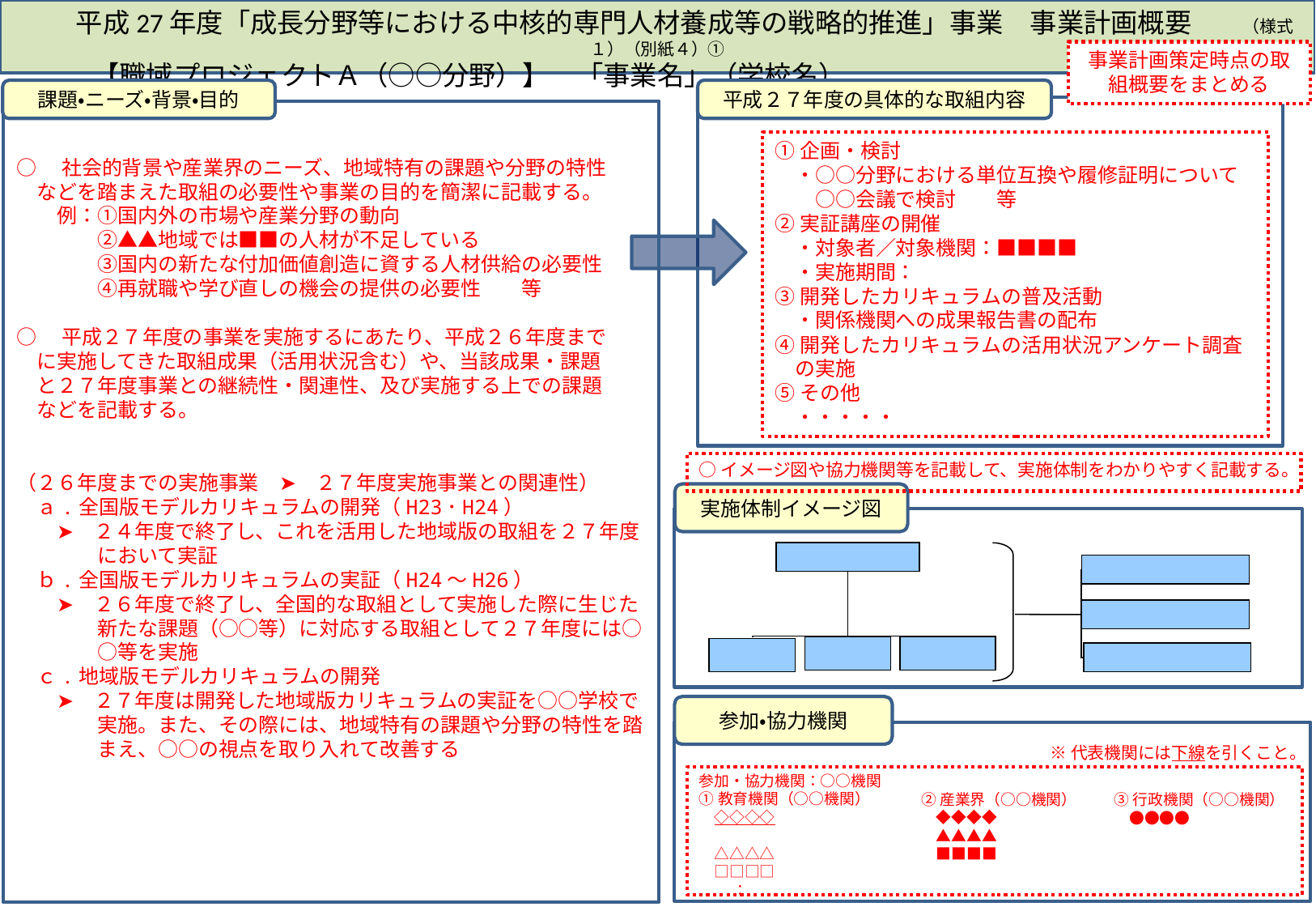

平成27年度「成長分野等における中核的専門人材養成等の戦略的推進」事業　事業計画概要　　　（様式１）（別紙４）①
　　　【職域プロジェクトＡ（○○分野）】　「事業名」（学校名）
事業計画策定時点の取組概要をまとめる
平成２７年度の具体的な取組内容
課題・ニーズ・背景・目的

①企画・検討
　・○○分野における単位互換や履修証明について
　　○○会議で検討　　等
②実証講座の開催
　・対象者／対象機関：■■■■
　・実施期間：
③開発したカリキュラムの普及活動
　・関係機関への成果報告書の配布
④開発したカリキュラムの活用状況アンケート調査
　の実施
⑤その他
　・・・・・
○　社会的背景や産業界のニーズ、地域特有の課題や分野の特性
　などを踏まえた取組の必要性や事業の目的を簡潔に記載する。
　　例：①国内外の市場や産業分野の動向
　　　　②▲▲地域では■■の人材が不足している
　　　　③国内の新たな付加価値創造に資する人材供給の必要性
　　　　④再就職や学び直しの機会の提供の必要性　　等

○　平成２７年度の事業を実施するにあたり、平成２６年度まで
　に実施してきた取組成果（活用状況含む）や、当該成果・課題
　と２７年度事業との継続性・関連性、及び実施する上での課題
　などを記載する。

（２６年度までの実施事業　➤　２７年度実施事業との関連性）
　ａ.全国版モデルカリキュラムの開発（H23･H24）
　　➤　２４年度で終了し、これを活用した地域版の取組を２７年度
　　　　において実証
　ｂ.全国版モデルカリキュラムの実証（H24～H26）
　　➤　２６年度で終了し、全国的な取組として実施した際に生じた
　　　　新たな課題（○○等）に対応する取組として２７年度には○
　　　　○等を実施
　ｃ.地域版モデルカリキュラムの開発
　　➤　２７年度は開発した地域版カリキュラムの実証を○○学校で
　　　　実施。また、その際には、地域特有の課題や分野の特性を踏
　　　　まえ、○○の視点を取り入れて改善する

○イメージ図や協力機関等を記載して、実施体制をわかりやすく記載する。
実施体制イメージ図

参加・協力機関

※代表機関には下線を引くこと。
参加・協力機関：○○機関
①教育機関（○○機関）
　◇◇◇◇
　△△△△
　□□□□
　　 ：

②産業界（○○機関）
　◆◆◆◆
　▲▲▲▲
　■■■■
③行政機関（○○機関）
　●●●●